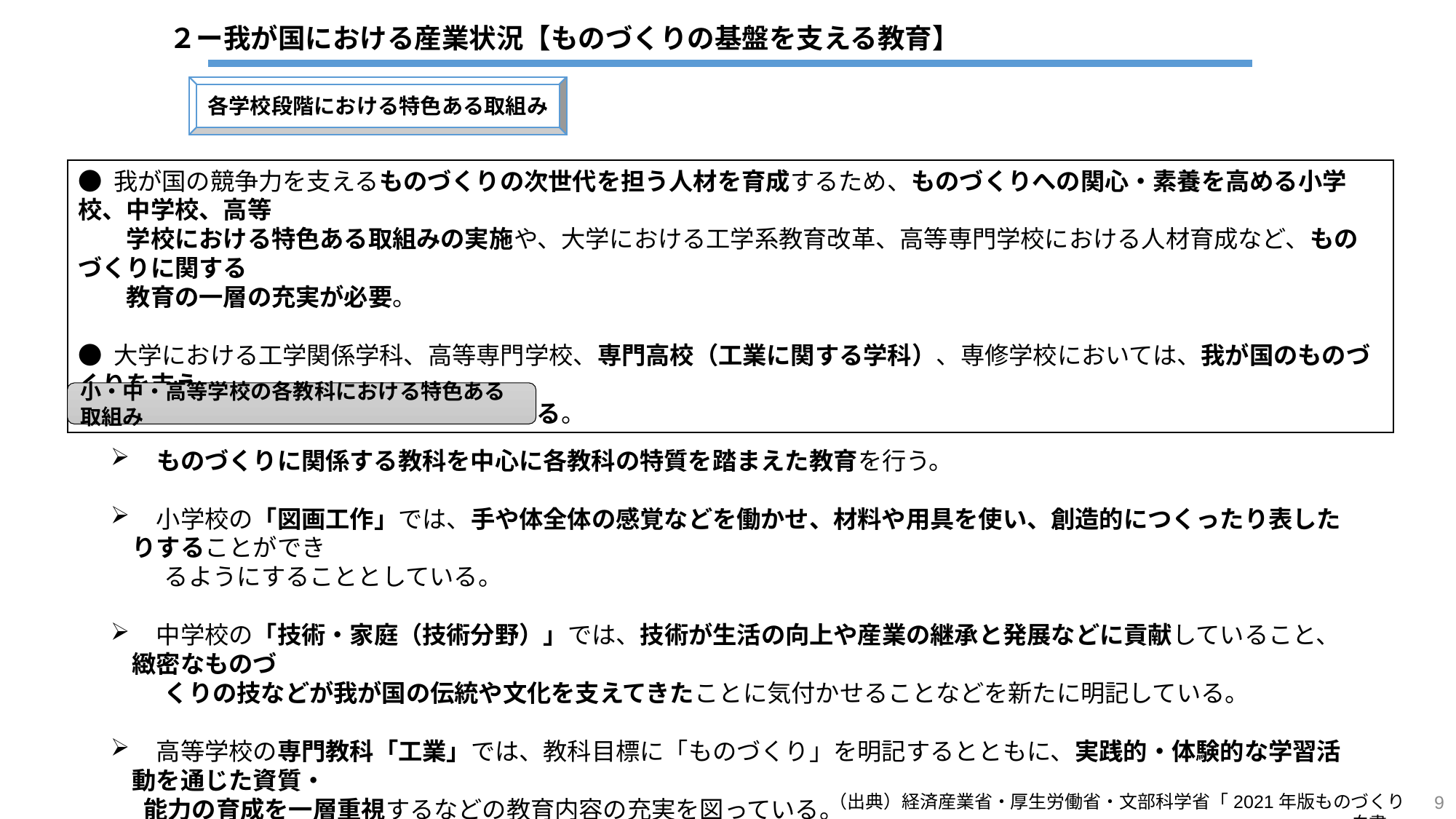

２ー我が国における産業状況【ものづくりの基盤を支える教育】

各学校段階における特色ある取組み
● 我が国の競争力を支えるものづくりの次世代を担う人材を育成するため、ものづくりへの関心・素養を高める小学校、中学校、高等
　　学校における特色ある取組みの実施や、大学における工学系教育改革、高等専門学校における人材育成など、ものづくりに関する
　　教育の一層の充実が必要。

● 大学における工学関係学科、高等専門学校、専門高校（工業に関する学科）、専修学校においては、我が国のものづくりを支え
　　る高度な技術者などを多数輩出している。
小・中・高等学校の各教科における特色ある取組み
　ものづくりに関係する教科を中心に各教科の特質を踏まえた教育を行う。

　小学校の「図画工作」では、手や体全体の感覚などを働かせ、材料や用具を使い、創造的につくったり表したりすることができ
　　 るようにすることとしている。

　中学校の「技術・家庭（技術分野）」では、技術が生活の向上や産業の継承と発展などに貢献していること、緻密なものづ
　　 くりの技などが我が国の伝統や文化を支えてきたことに気付かせることなどを新たに明記している。

　高等学校の専門教科「工業」では、教科目標に「ものづくり」を明記するとともに、実践的・体験的な学習活動を通じた資質・
     能力の育成を一層重視するなどの教育内容の充実を図っている。
9
（出典）経済産業省・厚生労働省・文部科学省「2021年版ものづくり白書」